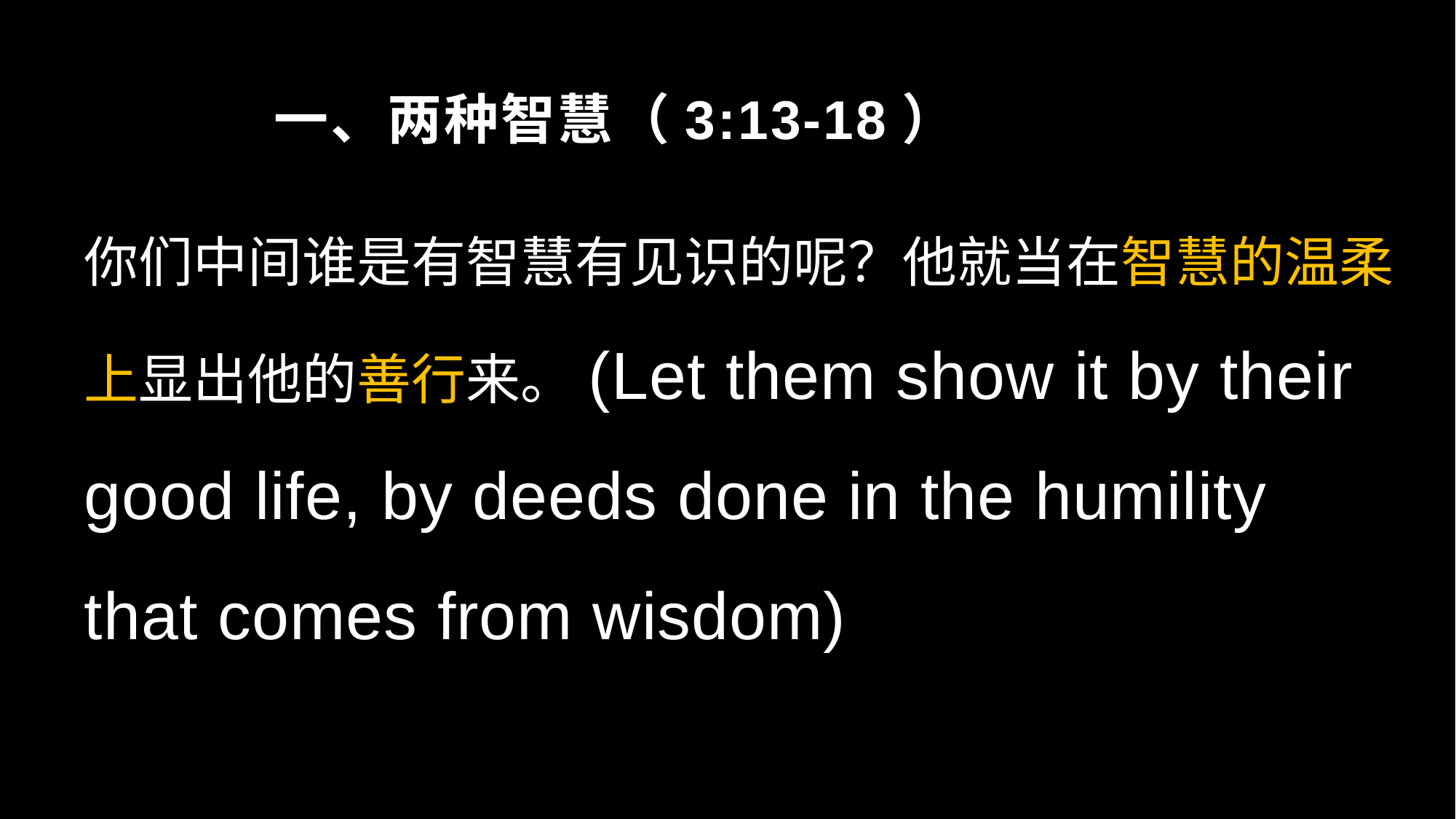

# 一、两种智慧（3:13-18）
你们中间谁是有智慧有见识的呢？他就当在智慧的温柔上显出他的善行来。(Let them show it by their good life, by deeds done in the humility that comes from wisdom)